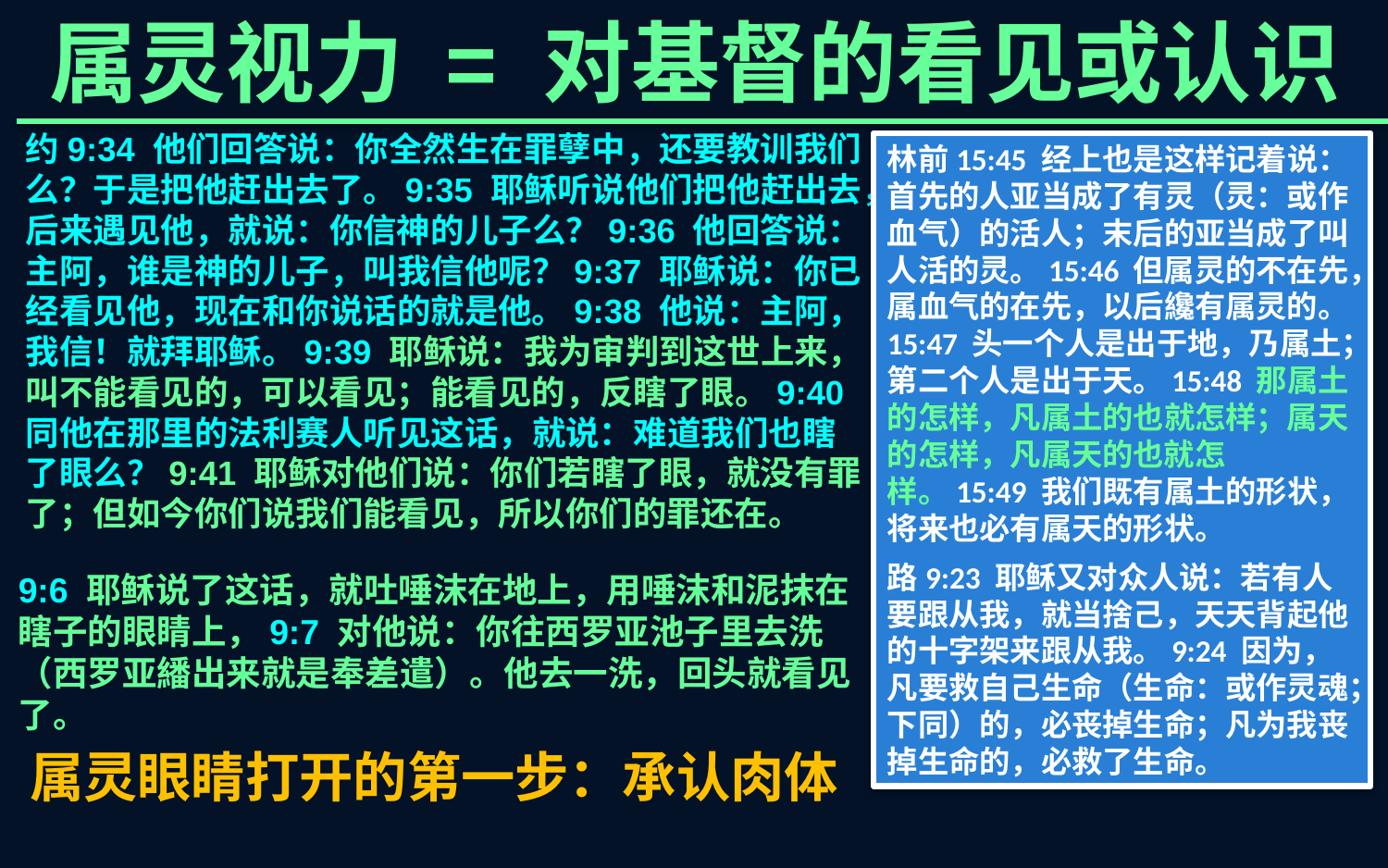

属灵视力 = 对基督的看见或认识
约9:34 他们回答说：你全然生在罪孽中，还要教训我们么？于是把他赶出去了。9:35 耶稣听说他们把他赶出去，后来遇见他，就说：你信神的儿子么？9:36 他回答说：主阿，谁是神的儿子，叫我信他呢？9:37 耶稣说：你已经看见他，现在和你说话的就是他。9:38 他说：主阿，我信！就拜耶稣。9:39 耶稣说：我为审判到这世上来，叫不能看见的，可以看见；能看见的，反瞎了眼。9:40 同他在那里的法利赛人听见这话，就说：难道我们也瞎了眼么？9:41 耶稣对他们说：你们若瞎了眼，就没有罪了；但如今你们说我们能看见，所以你们的罪还在。
林前15:45 经上也是这样记着说：首先的人亚当成了有灵（灵：或作血气）的活人；末后的亚当成了叫人活的灵。15:46 但属灵的不在先，属血气的在先，以后纔有属灵的。15:47 头一个人是出于地，乃属土；第二个人是出于天。15:48 那属土的怎样，凡属土的也就怎样；属天的怎样，凡属天的也就怎样。15:49 我们既有属土的形状，将来也必有属天的形状。
路9:23 耶稣又对众人说：若有人要跟从我，就当捨己，天天背起他的十字架来跟从我。9:24 因为，凡要救自己生命（生命：或作灵魂；下同）的，必丧掉生命；凡为我丧掉生命的，必救了生命。
9:6 耶稣说了这话，就吐唾沫在地上，用唾沫和泥抹在瞎子的眼睛上，9:7 对他说：你往西罗亚池子里去洗（西罗亚繙出来就是奉差遣）。他去一洗，回头就看见了。
属灵眼睛打开的第一步：承认肉体